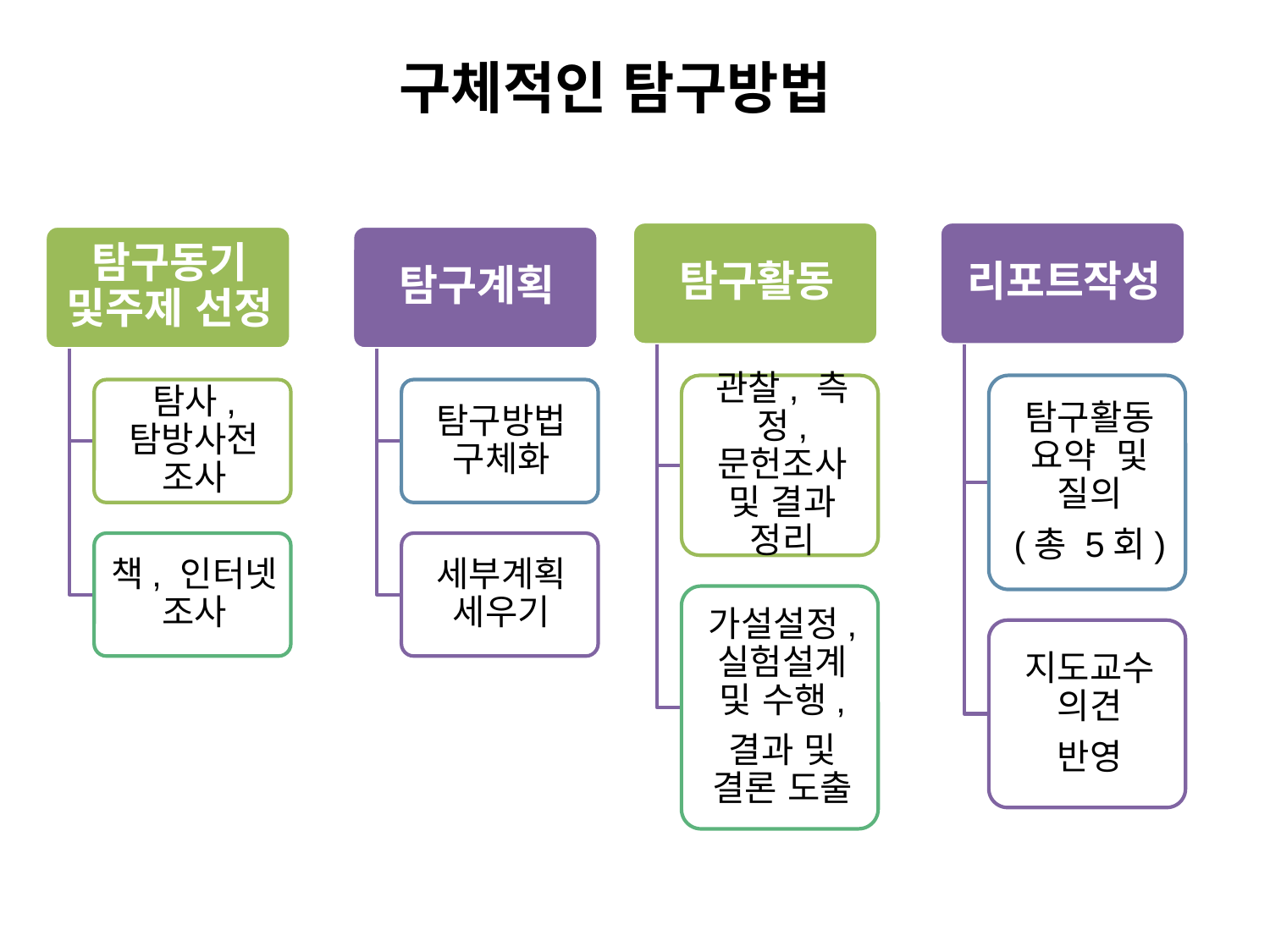

구체적인 탐구방법
탐구활동
관찰, 측정, 문헌조사 및 결과 정리
가설설정, 실험설계 및 수행,
결과 및 결론 도출
리포트작성
탐구활동 요약  및 질의
(총 5회)
지도교수 의견
반영
탐구동기 및주제 선정
탐사, 탐방사전 조사
책, 인터넷 조사
탐구계획
탐구방법 구체화
세부계획 세우기